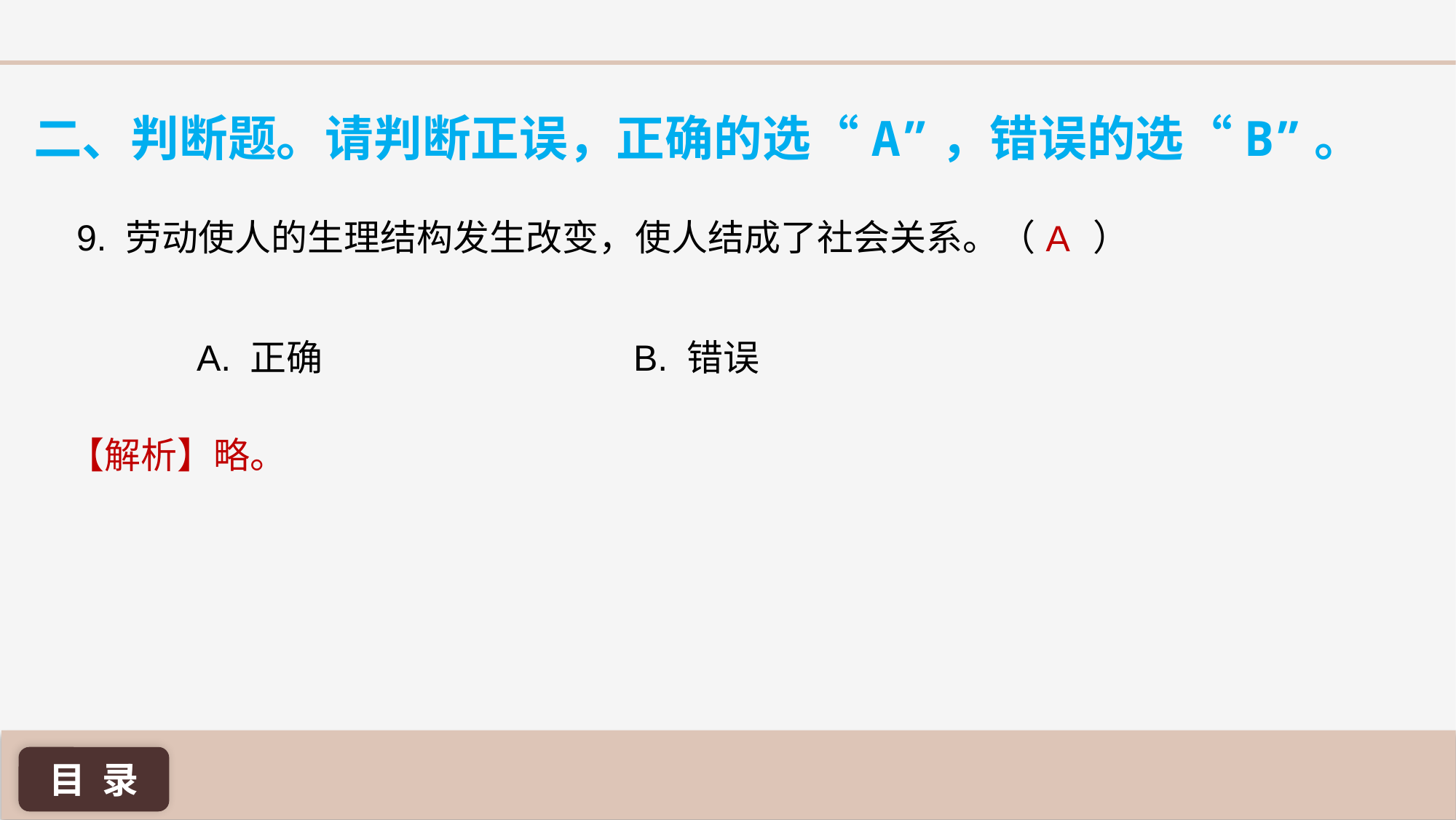

二、判断题。请判断正误，正确的选“A”，错误的选“B”。
A
9. 劳动使人的生理结构发生改变，使人结成了社会关系。（       ）
A. 正确 			B. 错误
【解析】略。